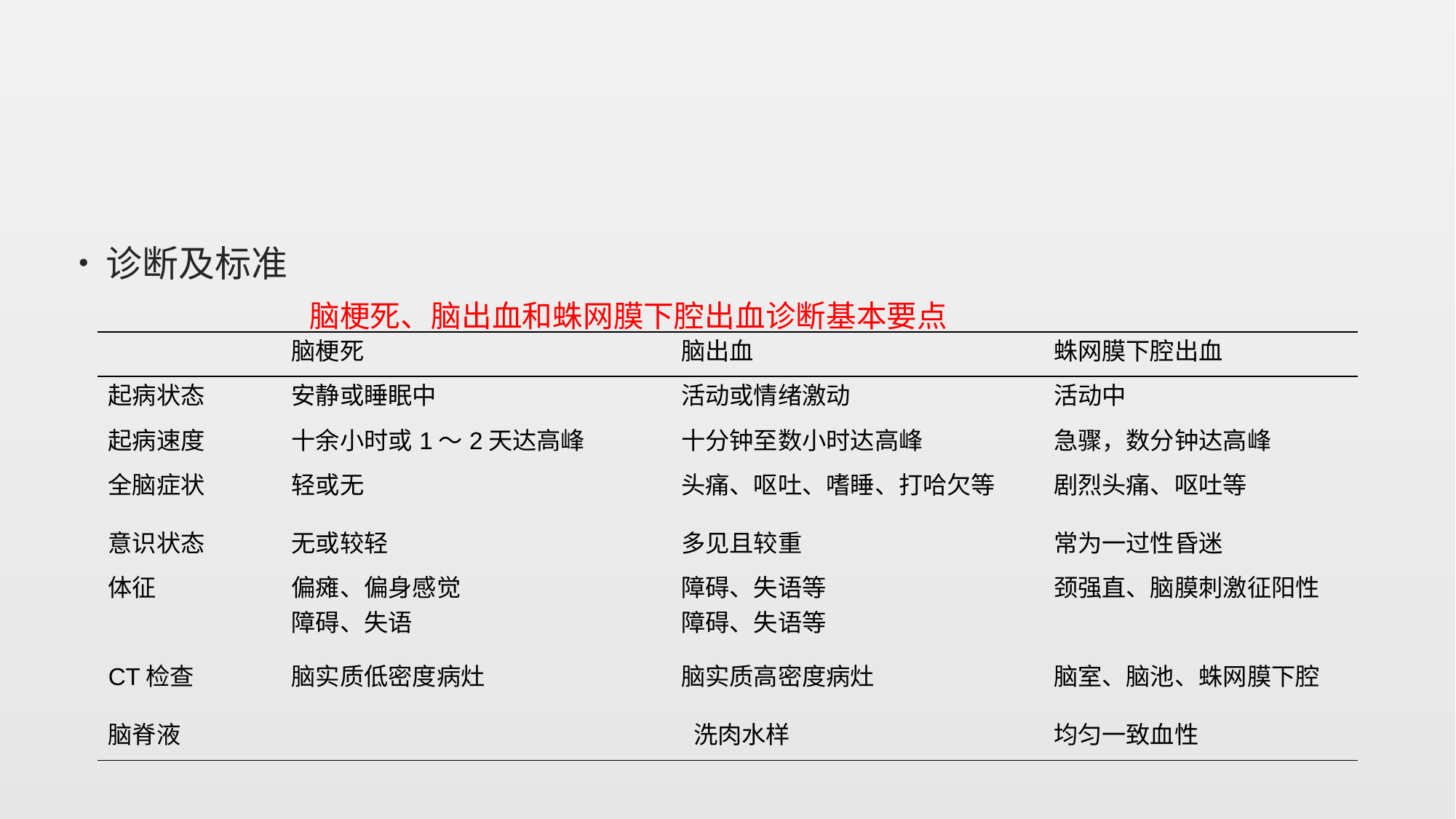

#
诊断及标准

脑梗死、脑出血和蛛网膜下腔出血诊断基本要点
|  | 脑梗死 | 脑出血 | 蛛网膜下腔出血 |
| --- | --- | --- | --- |
| 起病状态 | 安静或睡眠中 | 活动或情绪激动 | 活动中 |
| 起病速度 | 十余小时或1～2天达高峰 | 十分钟至数小时达高峰 | 急骤，数分钟达高峰 |
| 全脑症状 | 轻或无 | 头痛、呕吐、嗜睡、打哈欠等 | 剧烈头痛、呕吐等 |
| 意识状态 | 无或较轻 | 多见且较重 | 常为一过性昏迷 |
| 体征 | 偏瘫、偏身感觉 障碍、失语 | 障碍、失语等 障碍、失语等 | 颈强直、脑膜刺激征阳性 |
| CT检查 | 脑实质低密度病灶 | 脑实质高密度病灶 | 脑室、脑池、蛛网膜下腔 |
| 脑脊液 |  | 洗肉水样 | 均匀一致血性 |